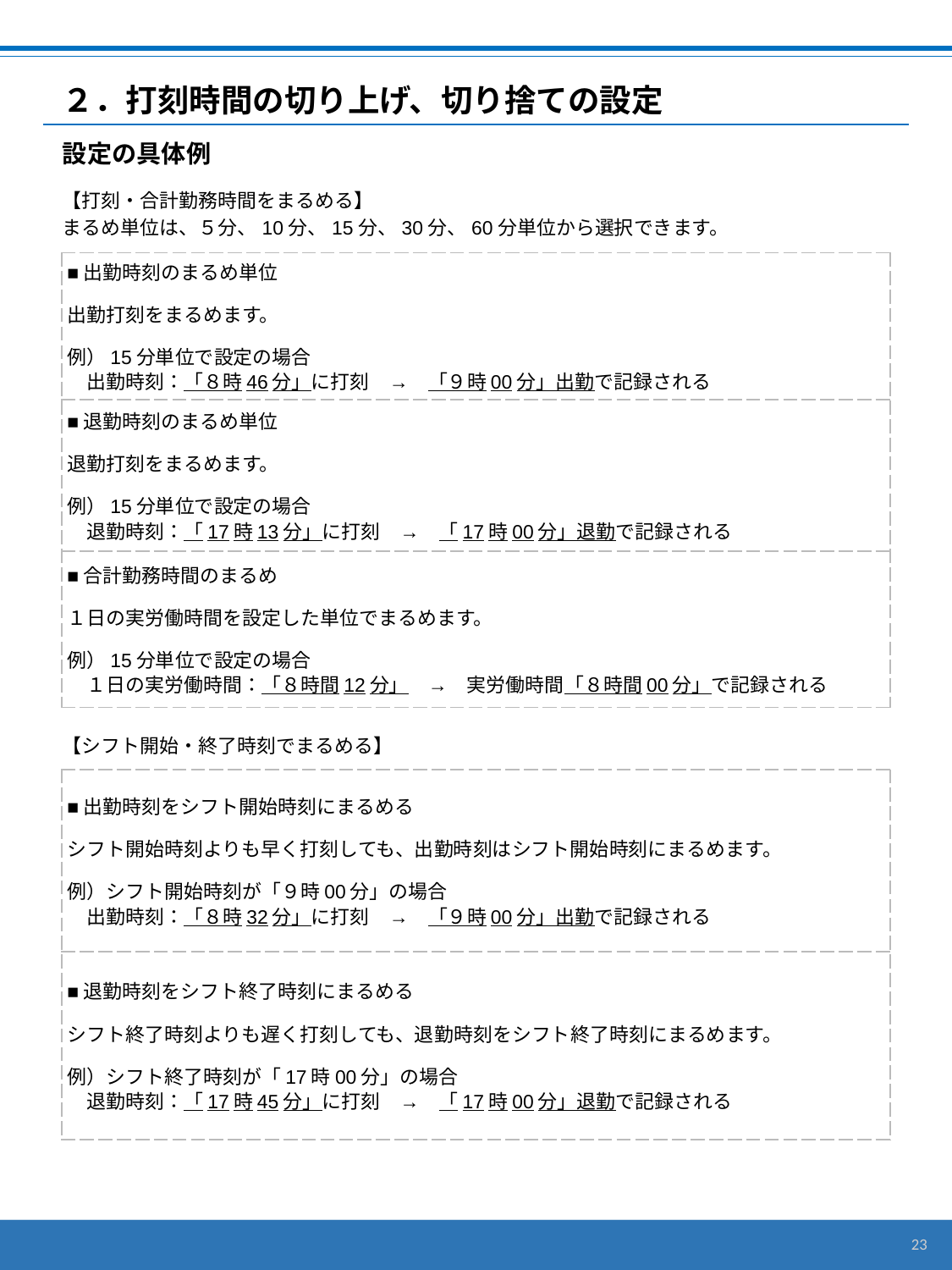

# ２．打刻時間の切り上げ、切り捨ての設定
設定の具体例
【打刻・合計勤務時間をまるめる】
まるめ単位は、５分、10分、15分、30分、60分単位から選択できます。
| ■出勤時刻のまるめ単位 出勤打刻をまるめます。 例）15分単位で設定の場合 　出勤時刻：「８時46分」に打刻　→　「９時00分」出勤で記録される |
| --- |
| ■退勤時刻のまるめ単位 退勤打刻をまるめます。 例）15分単位で設定の場合 　退勤時刻：「17時13分」に打刻　→　「17時00分」退勤で記録される |
| ■合計勤務時間のまるめ １日の実労働時間を設定した単位でまるめます。 例）15分単位で設定の場合 　１日の実労働時間：「８時間12分」　→　実労働時間「８時間00分」で記録される |
【シフト開始・終了時刻でまるめる】
| ■出勤時刻をシフト開始時刻にまるめる シフト開始時刻よりも早く打刻しても、出勤時刻はシフト開始時刻にまるめます。 例）シフト開始時刻が「９時00分」の場合 　出勤時刻：「８時32分」に打刻　→　「９時00分」出勤で記録される |
| --- |
| ■退勤時刻をシフト終了時刻にまるめる シフト終了時刻よりも遅く打刻しても、退勤時刻をシフト終了時刻にまるめます。 例）シフト終了時刻が「17時00分」の場合 　退勤時刻：「17時45分」に打刻　→　「17時00分」退勤で記録される |
23